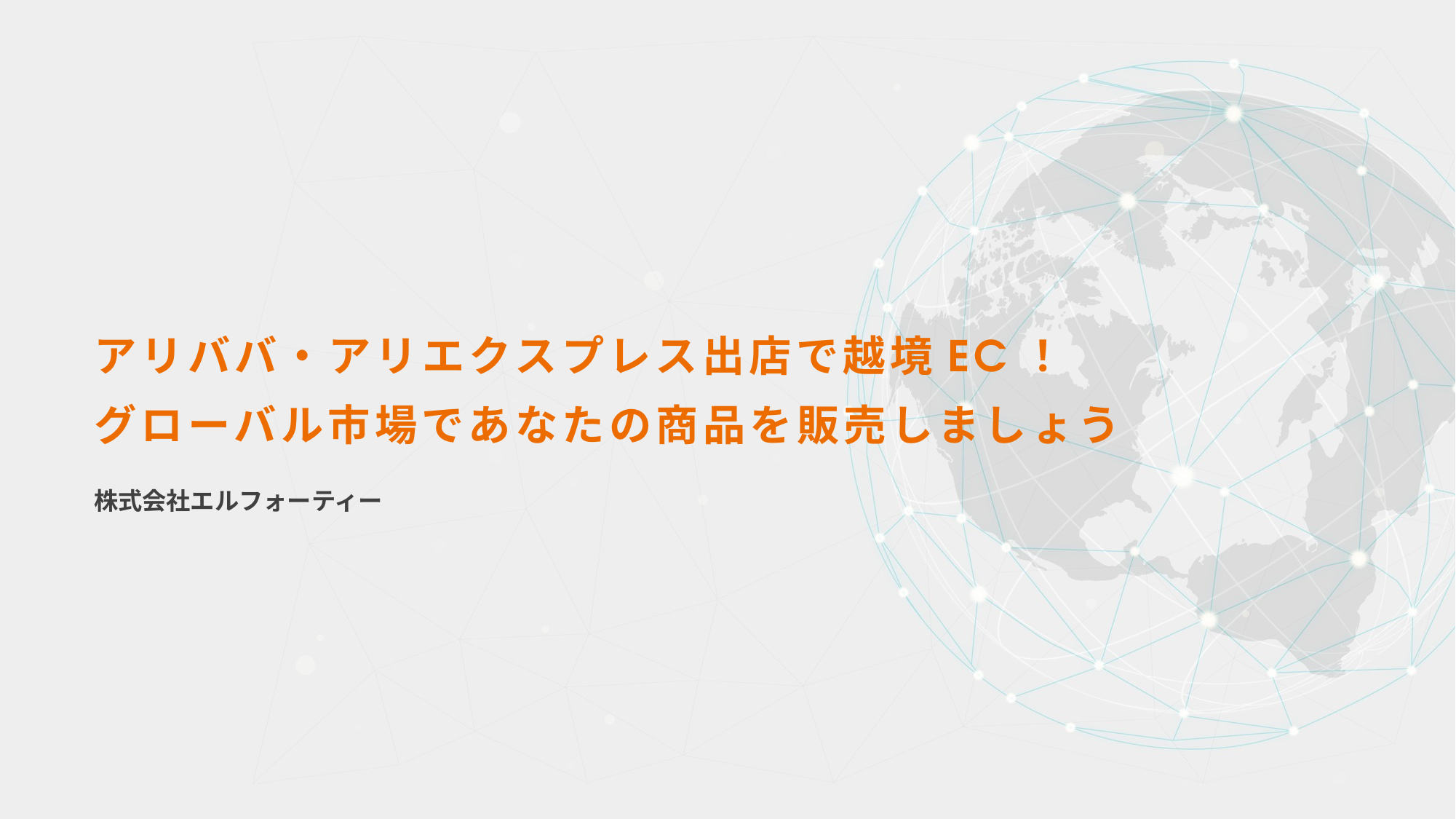

アリババ・アリエクスプレス出店で越境EC！
グローバル市場であなたの商品を販売しましょう
株式会社エルフォーティー